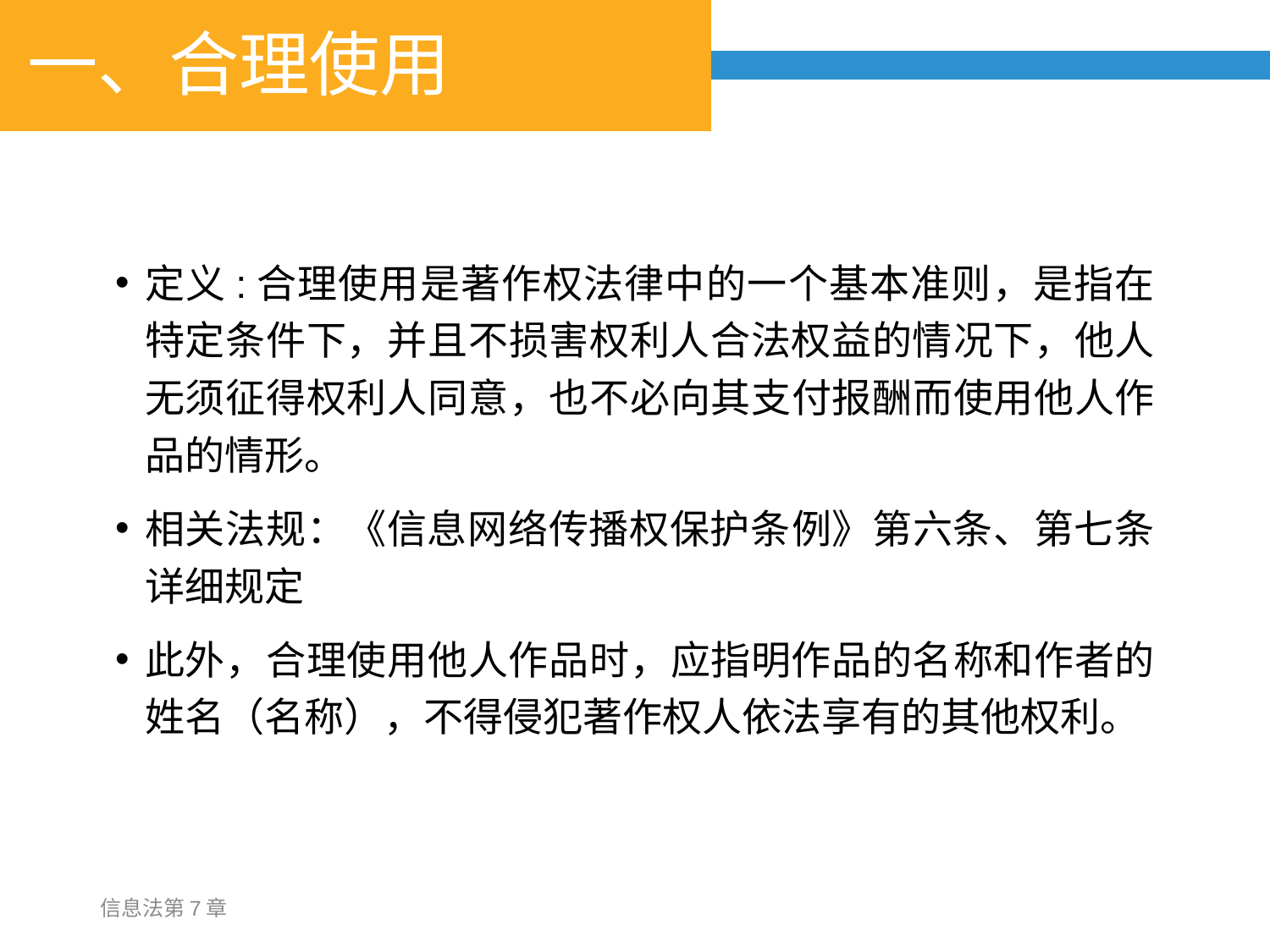

# 一、合理使用
定义:合理使用是著作权法律中的一个基本准则，是指在特定条件下，并且不损害权利人合法权益的情况下，他人无须征得权利人同意，也不必向其支付报酬而使用他人作品的情形。
相关法规：《信息网络传播权保护条例》第六条、第七条详细规定
此外，合理使用他人作品时，应指明作品的名称和作者的姓名（名称），不得侵犯著作权人依法享有的其他权利。

信息法第7章